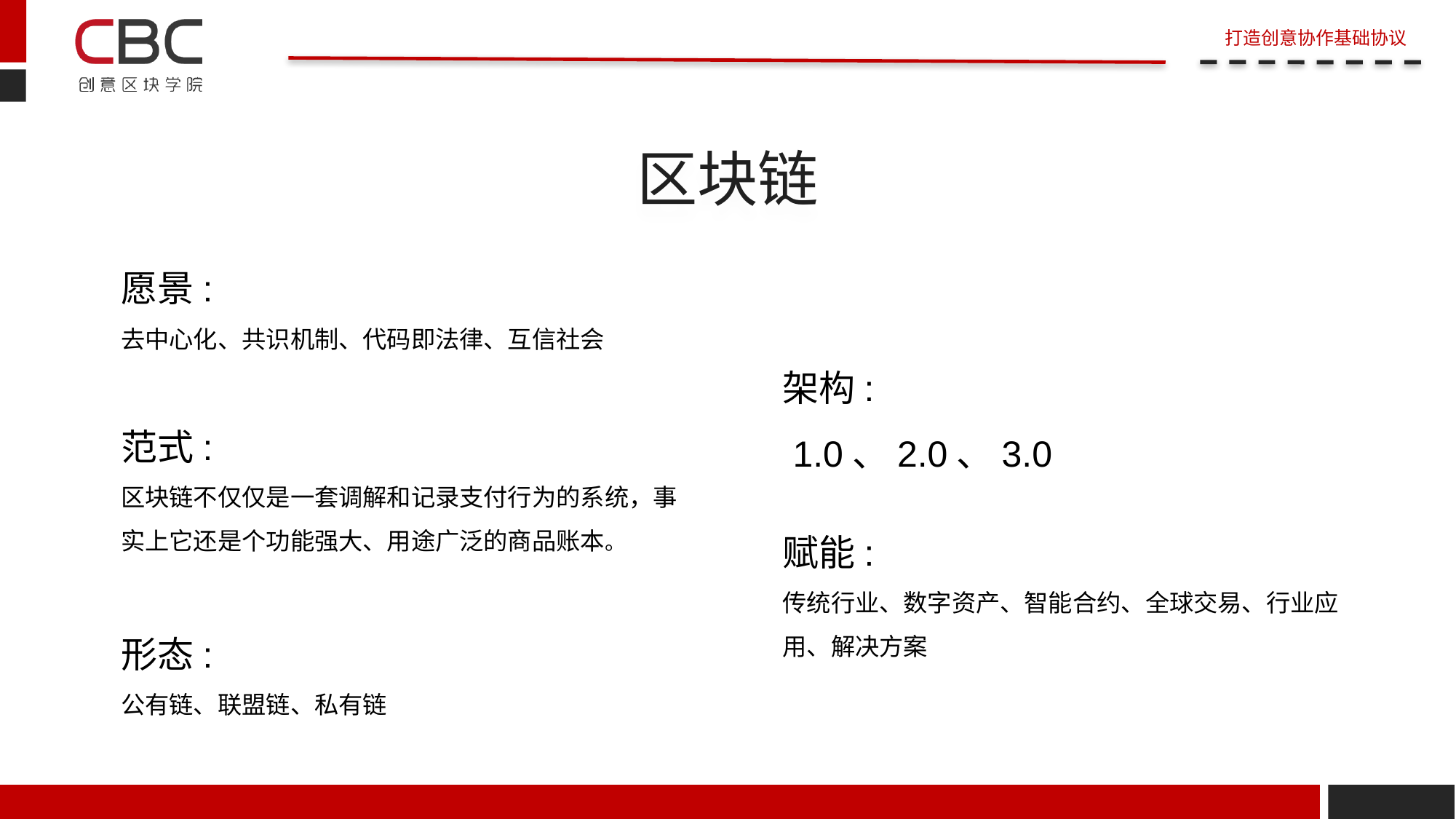

# 区块链
愿景:
去中心化、共识机制、代码即法律、互信社会

范式:
区块链不仅仅是一套调解和记录支付行为的系统，事实上它还是个功能强大、用途广泛的商品账本。
架构:
 1.0、2.0、3.0
赋能:
传统行业、数字资产、智能合约、全球交易、行业应用、解决方案
形态:
公有链、联盟链、私有链
3